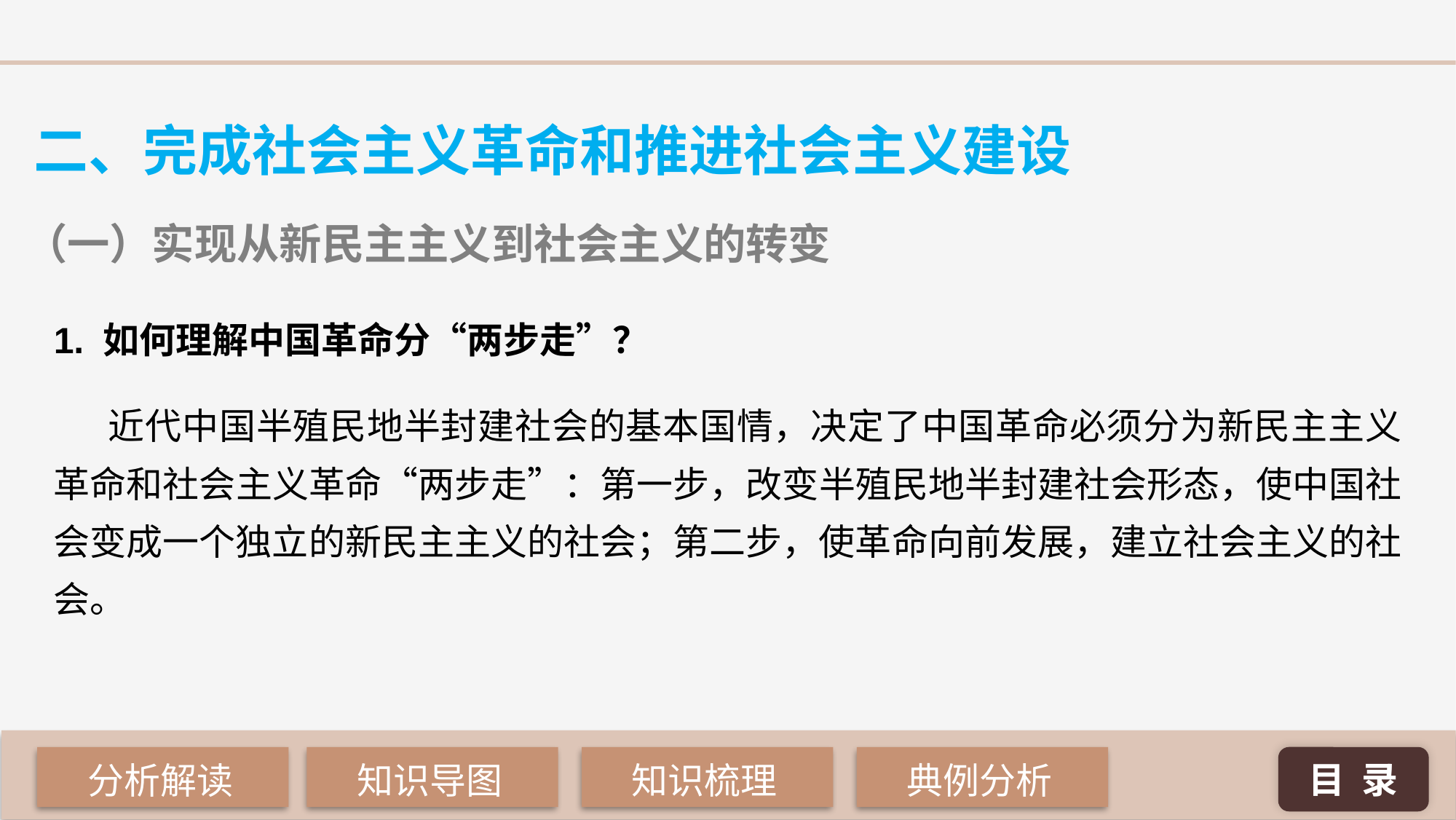

二、完成社会主义革命和推进社会主义建设
（一）实现从新民主主义到社会主义的转变
1. 如何理解中国革命分“两步走”？
近代中国半殖民地半封建社会的基本国情，决定了中国革命必须分为新民主主义革命和社会主义革命“两步走”：第一步，改变半殖民地半封建社会形态，使中国社会变成一个独立的新民主主义的社会；第二步，使革命向前发展，建立社会主义的社会。